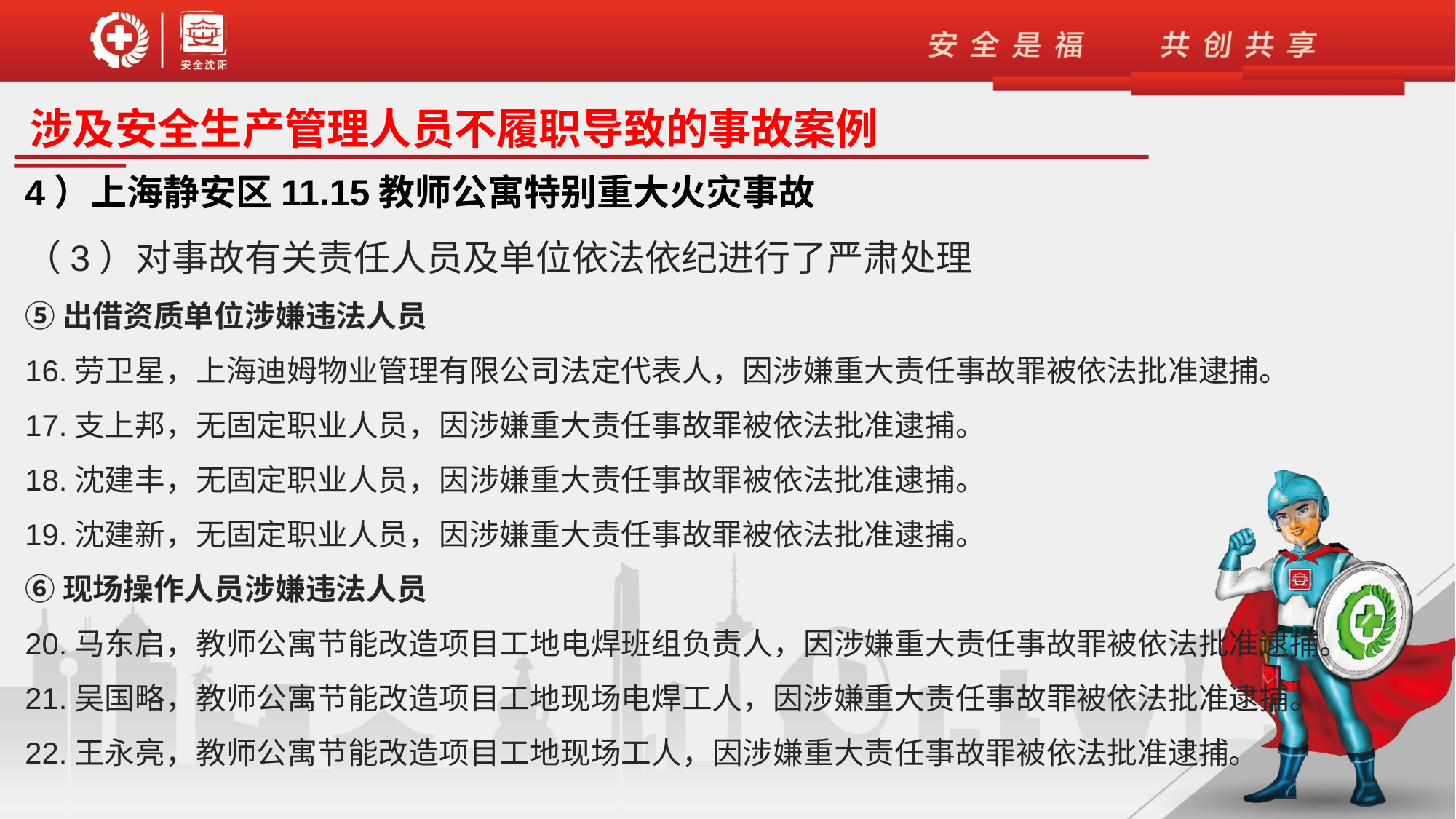

涉及安全生产管理人员不履职导致的事故案例
4）上海静安区11.15教师公寓特别重大火灾事故
（3）对事故有关责任人员及单位依法依纪进行了严肃处理
⑤出借资质单位涉嫌违法人员
16.劳卫星，上海迪姆物业管理有限公司法定代表人，因涉嫌重大责任事故罪被依法批准逮捕。
17.支上邦，无固定职业人员，因涉嫌重大责任事故罪被依法批准逮捕。
18.沈建丰，无固定职业人员，因涉嫌重大责任事故罪被依法批准逮捕。
19.沈建新，无固定职业人员，因涉嫌重大责任事故罪被依法批准逮捕。
⑥现场操作人员涉嫌违法人员
20.马东启，教师公寓节能改造项目工地电焊班组负责人，因涉嫌重大责任事故罪被依法批准逮捕。
21.吴国略，教师公寓节能改造项目工地现场电焊工人，因涉嫌重大责任事故罪被依法批准逮捕。
22.王永亮，教师公寓节能改造项目工地现场工人，因涉嫌重大责任事故罪被依法批准逮捕。